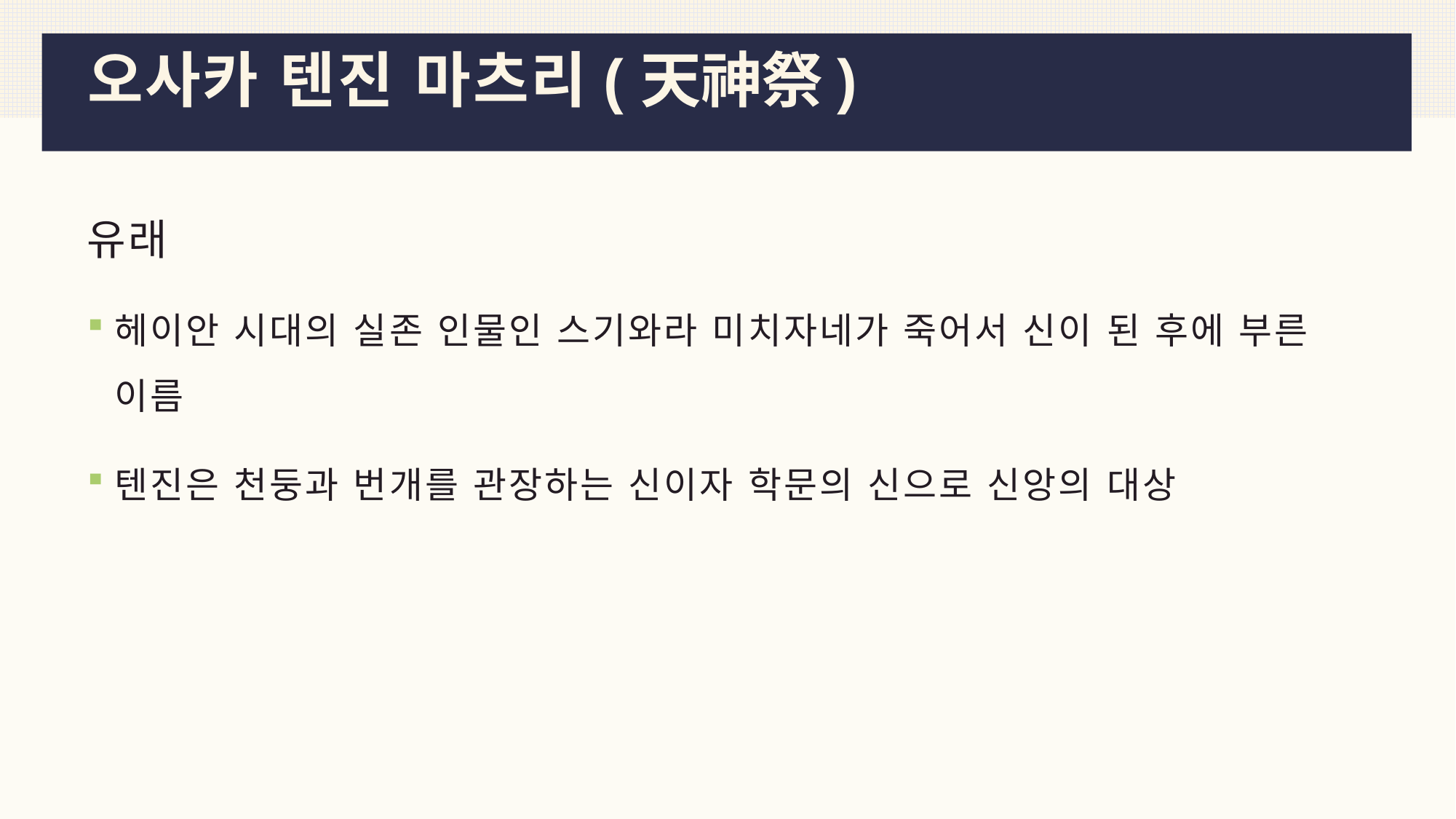

# 오사카 텐진 마츠리(天神祭)
유래
헤이안 시대의 실존 인물인 스기와라 미치자네가 죽어서 신이 된 후에 부른 이름
텐진은 천둥과 번개를 관장하는 신이자 학문의 신으로 신앙의 대상